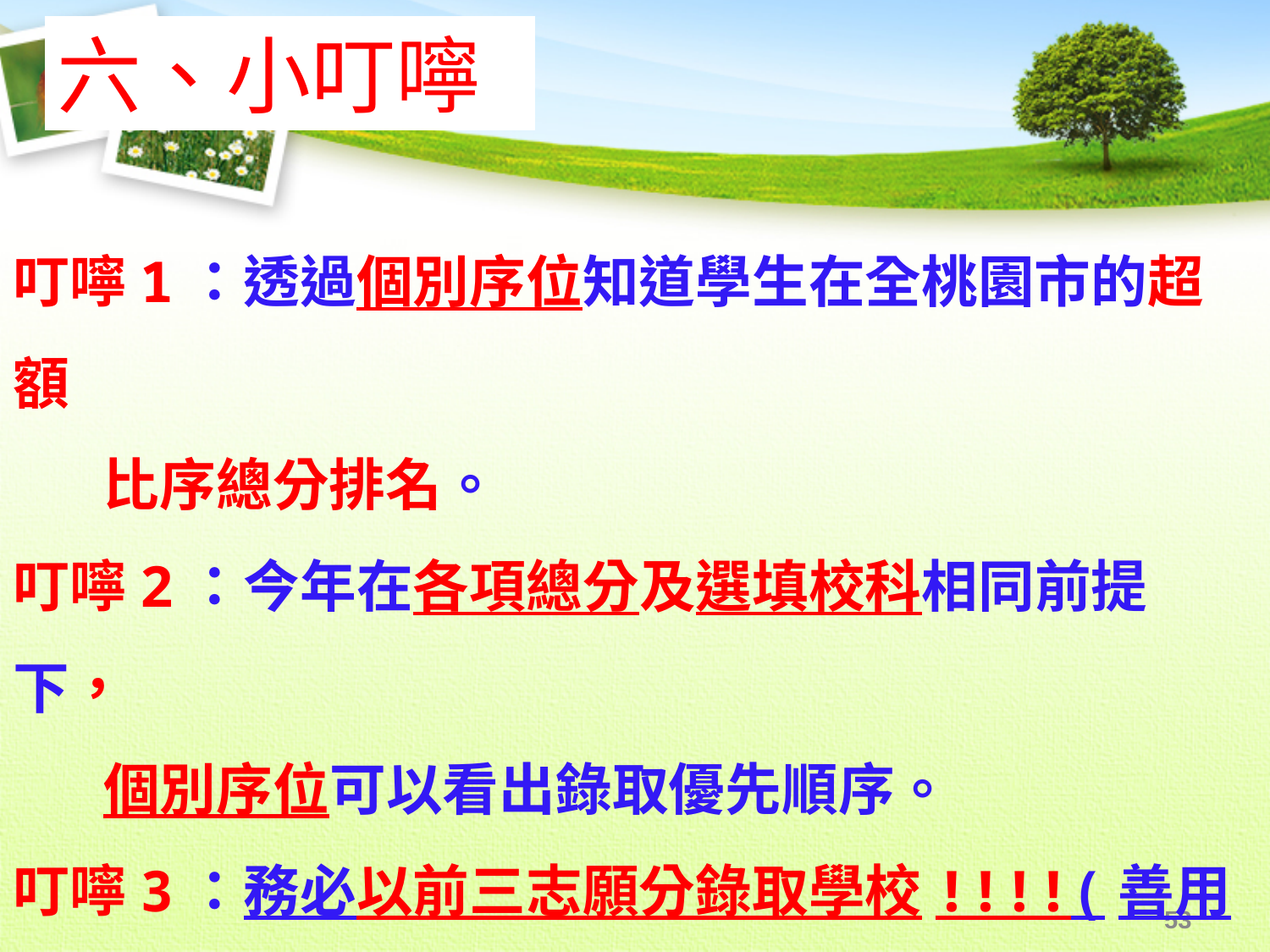

六、小叮嚀
叮嚀1：透過個別序位知道學生在全桃園市的超額
       比序總分排名。
叮嚀2：今年在各項總分及選填校科相同前提下，
       個別序位可以看出錄取優先順序。
叮嚀3：務必以前三志願分錄取學校!!!!(善用同
       群連續填)
53